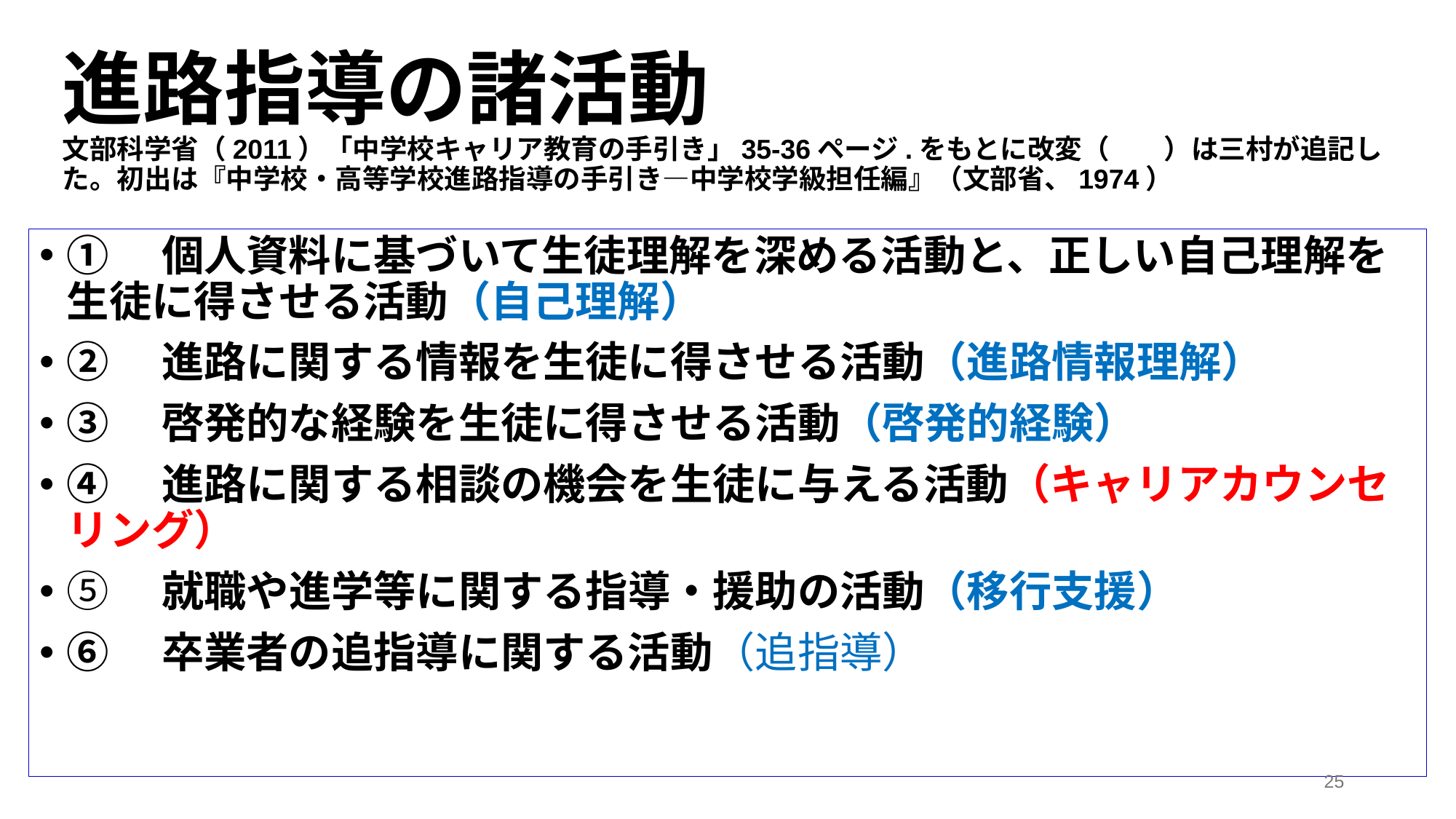

# 進路指導の諸活動 文部科学省（2011）「中学校キャリア教育の手引き」35-36ページ.をもとに改変（　　）は三村が追記した。初出は『中学校・高等学校進路指導の手引き―中学校学級担任編』（文部省、1974）
①　個人資料に基づいて生徒理解を深める活動と、正しい自己理解を生徒に得させる活動（自己理解）
②　進路に関する情報を生徒に得させる活動（進路情報理解）
③　啓発的な経験を生徒に得させる活動（啓発的経験）
④　進路に関する相談の機会を生徒に与える活動（キャリアカウンセリング）
⑤　就職や進学等に関する指導・援助の活動（移行支援）
⑥　卒業者の追指導に関する活動（追指導）
25